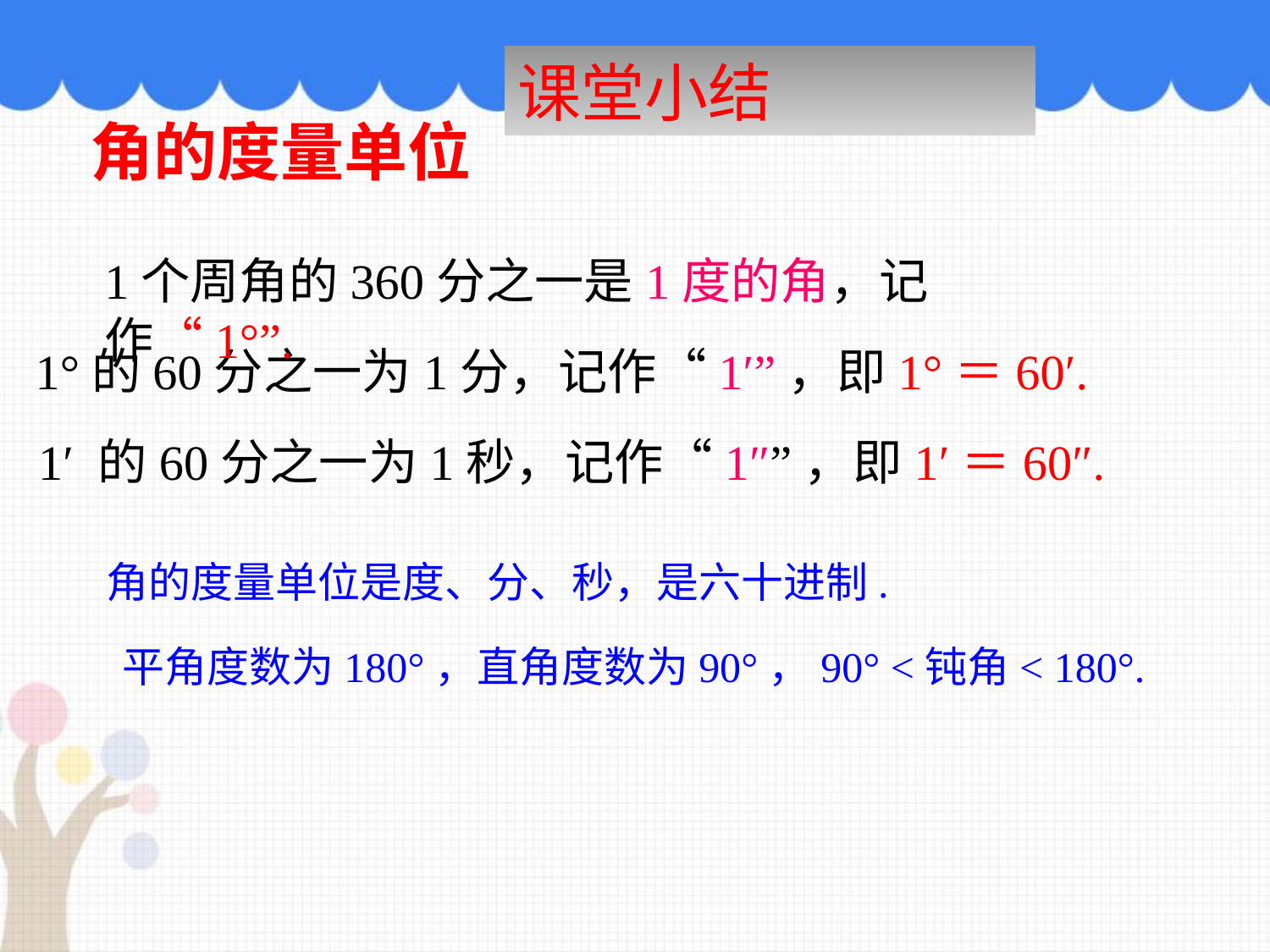

课堂小结
角的度量单位
1个周角的360分之一是1度的角，记作“1°”.
1°的60分之一为1分，记作“1′”，即1°＝60′.
1′ 的60分之一为1秒，记作“1″”，即1′＝60″.
角的度量单位是度、分、秒，是六十进制.
平角度数为180°，直角度数为90°，90° <钝角< 180°.